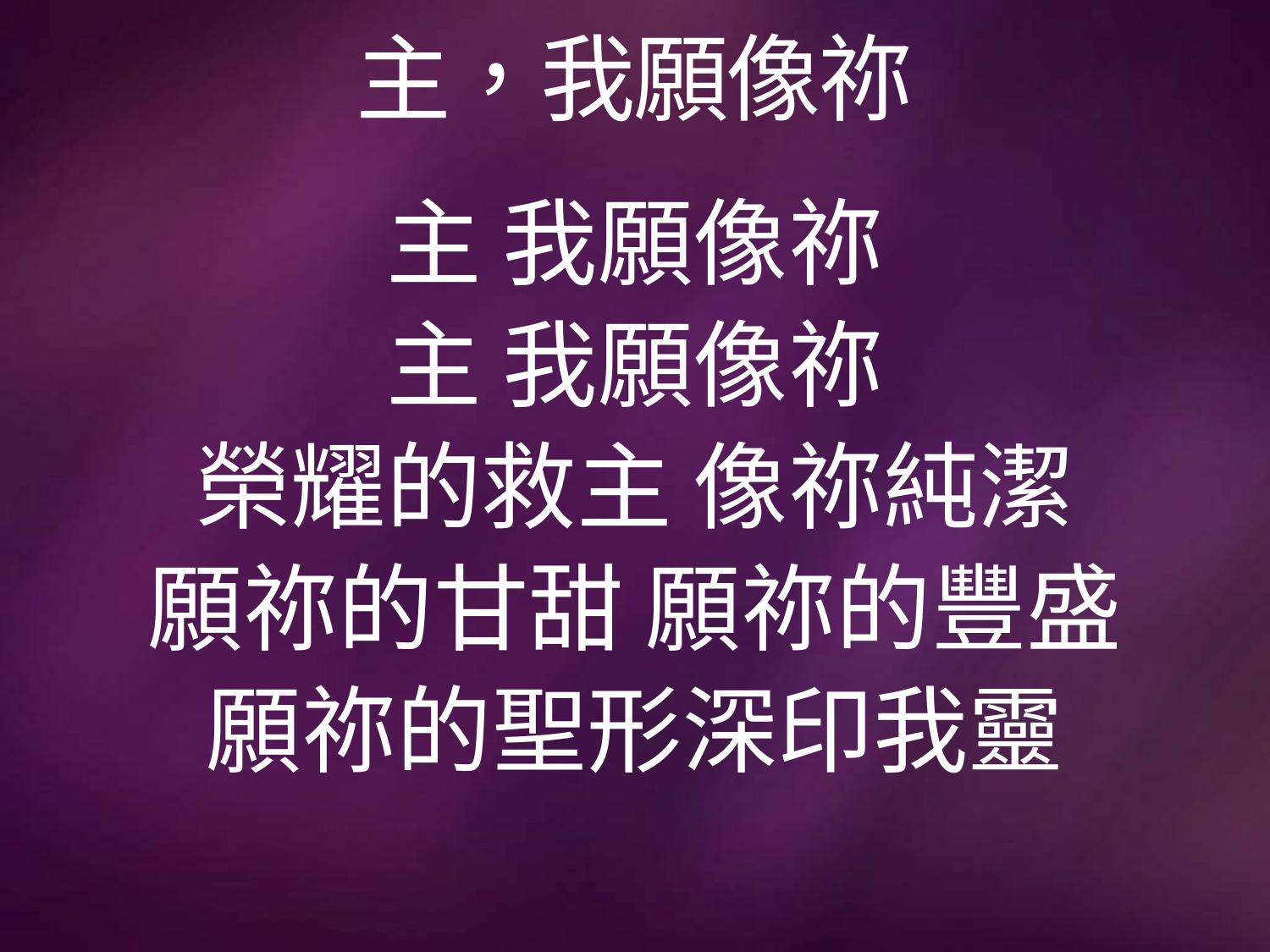

# 主，我願像祢
主 我願像祢
主 我願像祢
榮耀的救主 像祢純潔
願祢的甘甜 願祢的豐盛
願祢的聖形深印我靈